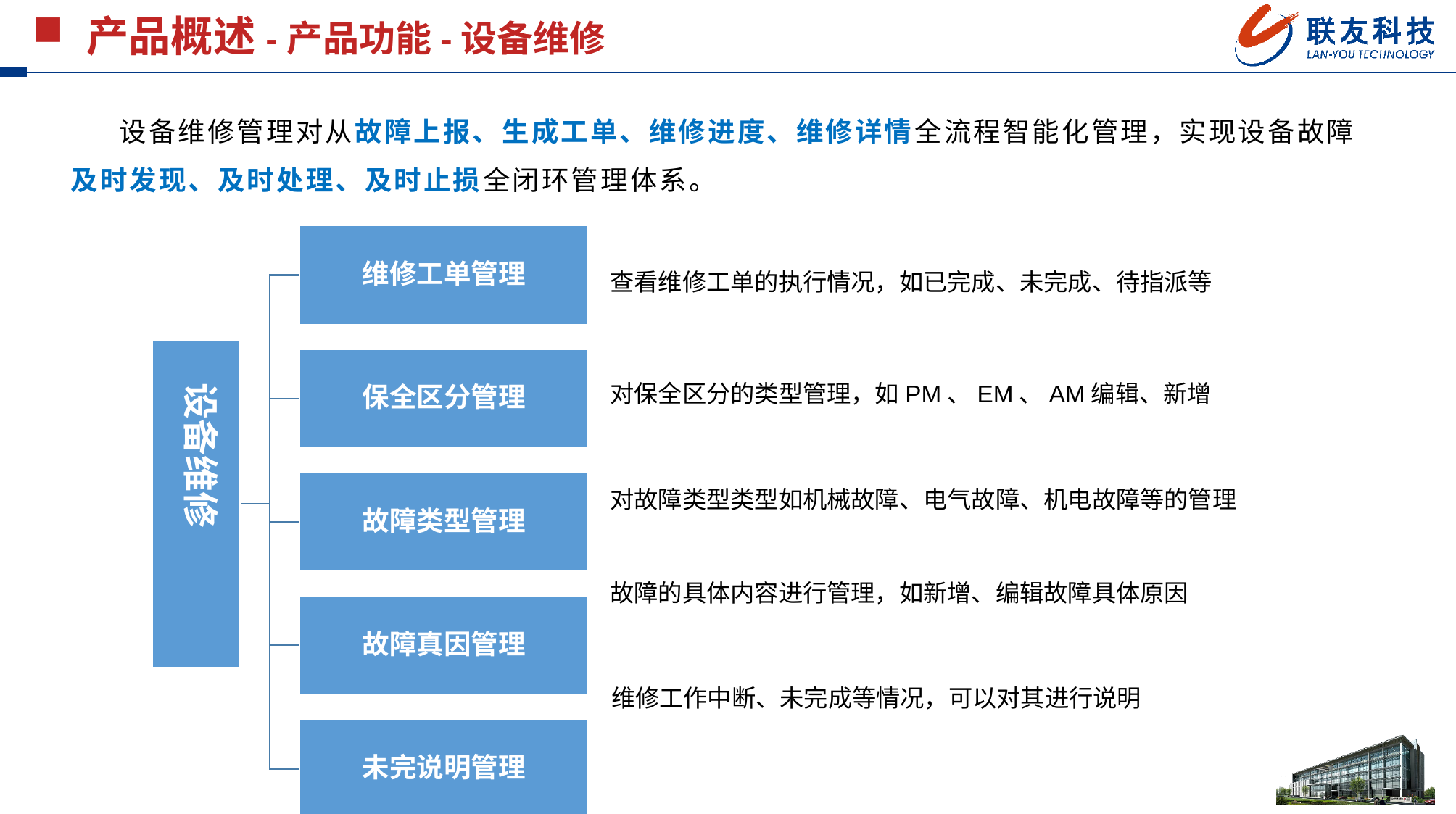

产品概述-产品功能-设备维修
     设备维修管理对从故障上报、生成工单、维修进度、维修详情全流程智能化管理，实现设备故障及时发现、及时处理、及时止损全闭环管理体系。

维修工单管理
保全区分管理
故障类型管理
故障真因管理
未完说明管理
设备维修
查看维修工单的执行情况，如已完成、未完成、待指派等
对保全区分的类型管理，如PM、EM、AM编辑、新增
对故障类型类型如机械故障、电气故障、机电故障等的管理
故障的具体内容进行管理，如新增、编辑故障具体原因
维修工作中断、未完成等情况，可以对其进行说明